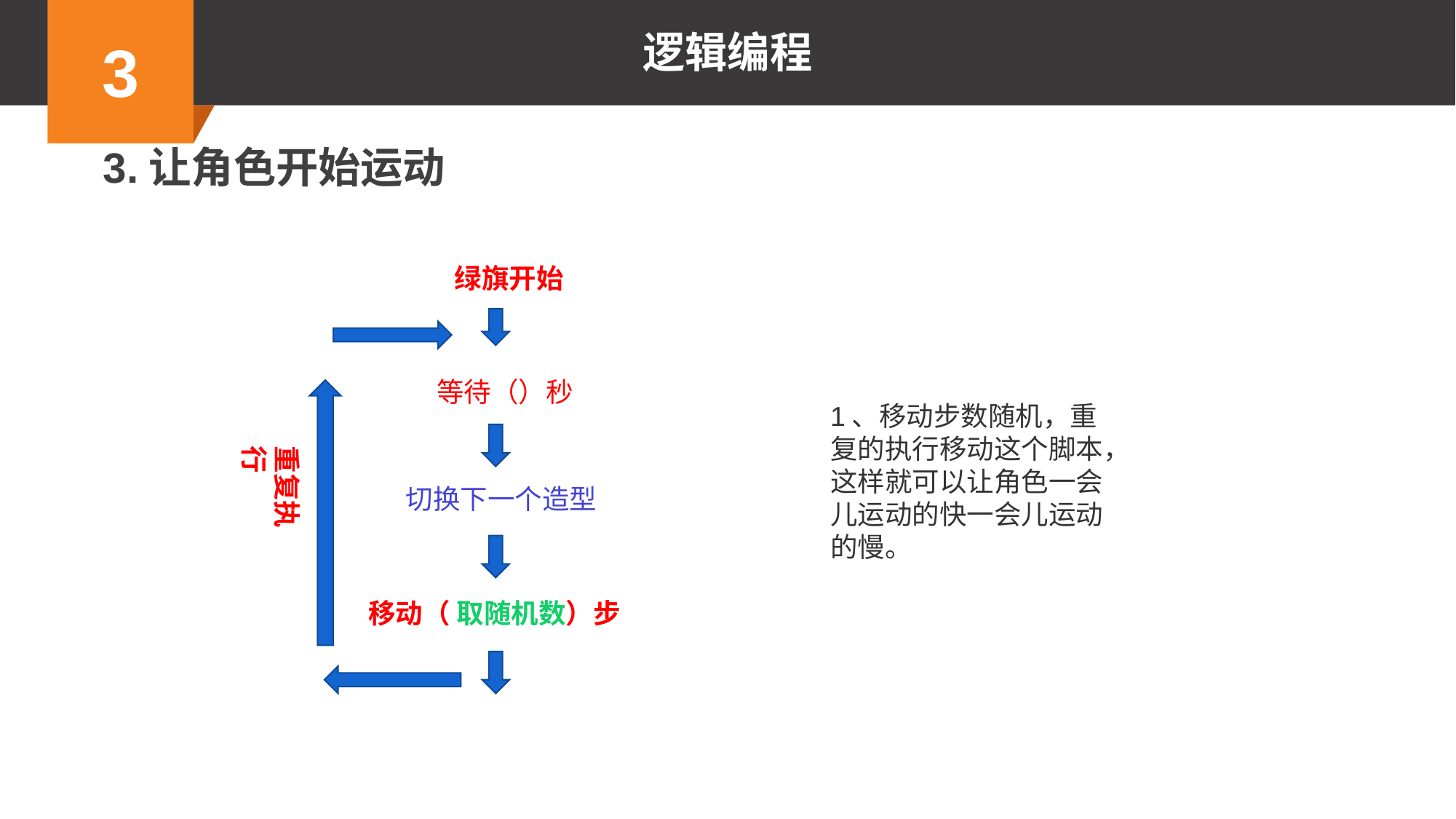

3.让角色开始运动
绿旗开始

等待（）秒

1、移动步数随机，重复的执行移动这个脚本，这样就可以让角色一会儿运动的快一会儿运动的慢。

重复执行
切换下一个造型

移动（ 取随机数）步